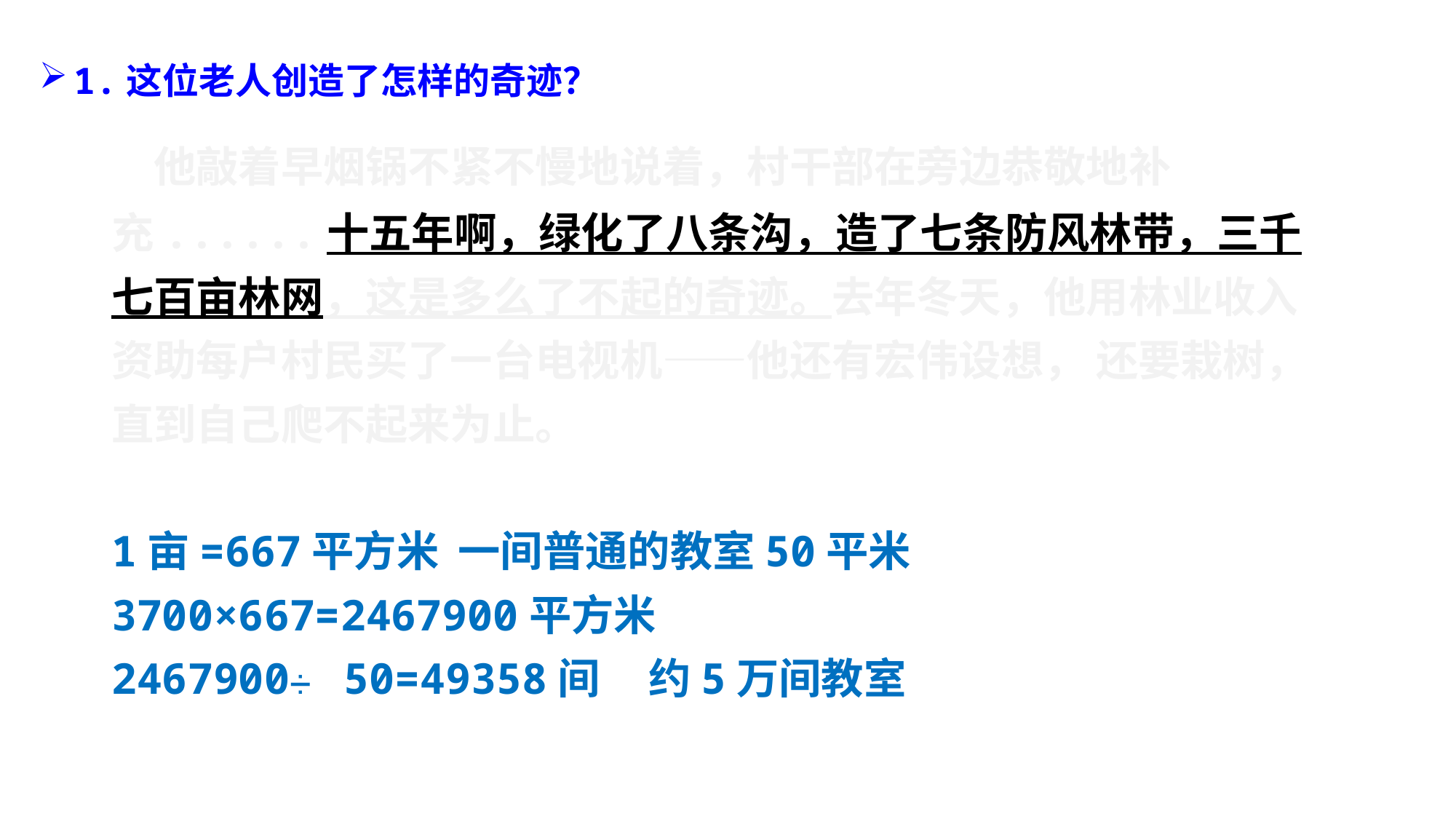

1.这位老人创造了怎样的奇迹？
   他敲着早烟锅不紧不慢地说着，村干部在旁边恭敬地补充......十五年啊，绿化了八条沟，造了七条防风林带，三千七百亩林网，这是多么了不起的奇迹。去年冬天，他用林业收入资助每户村民买了一台电视机——他还有宏伟设想， 还要栽树，直到自己爬不起来为止。

1亩=667平方米  一间普通的教室50平米
3700×667=2467900平方米
2467900➗  50=49358间     约5万间教室